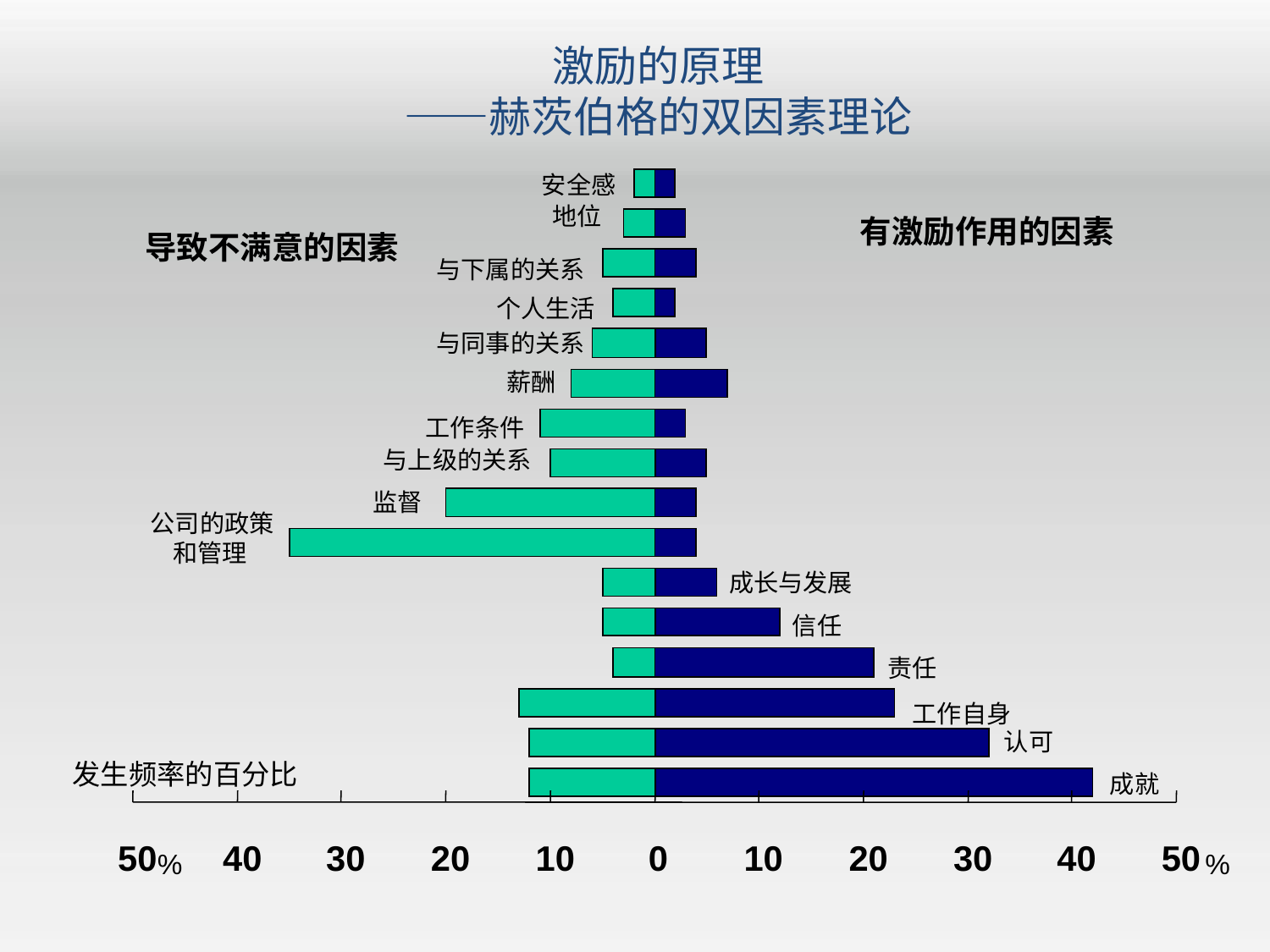

激励的原理
——赫茨伯格的双因素理论

50
40
30
20
10
0
10
20
30
40
50
安全感

地位
有激励作用的因素
导致不满意的因素

与下属的关系

个人生活

与同事的关系

薪酬

工作条件

与上级的关系

监督

公司的政策
   和管理

成长与发展

信任

责任

工作自身

认可

发生频率的百分比

成就

%
%